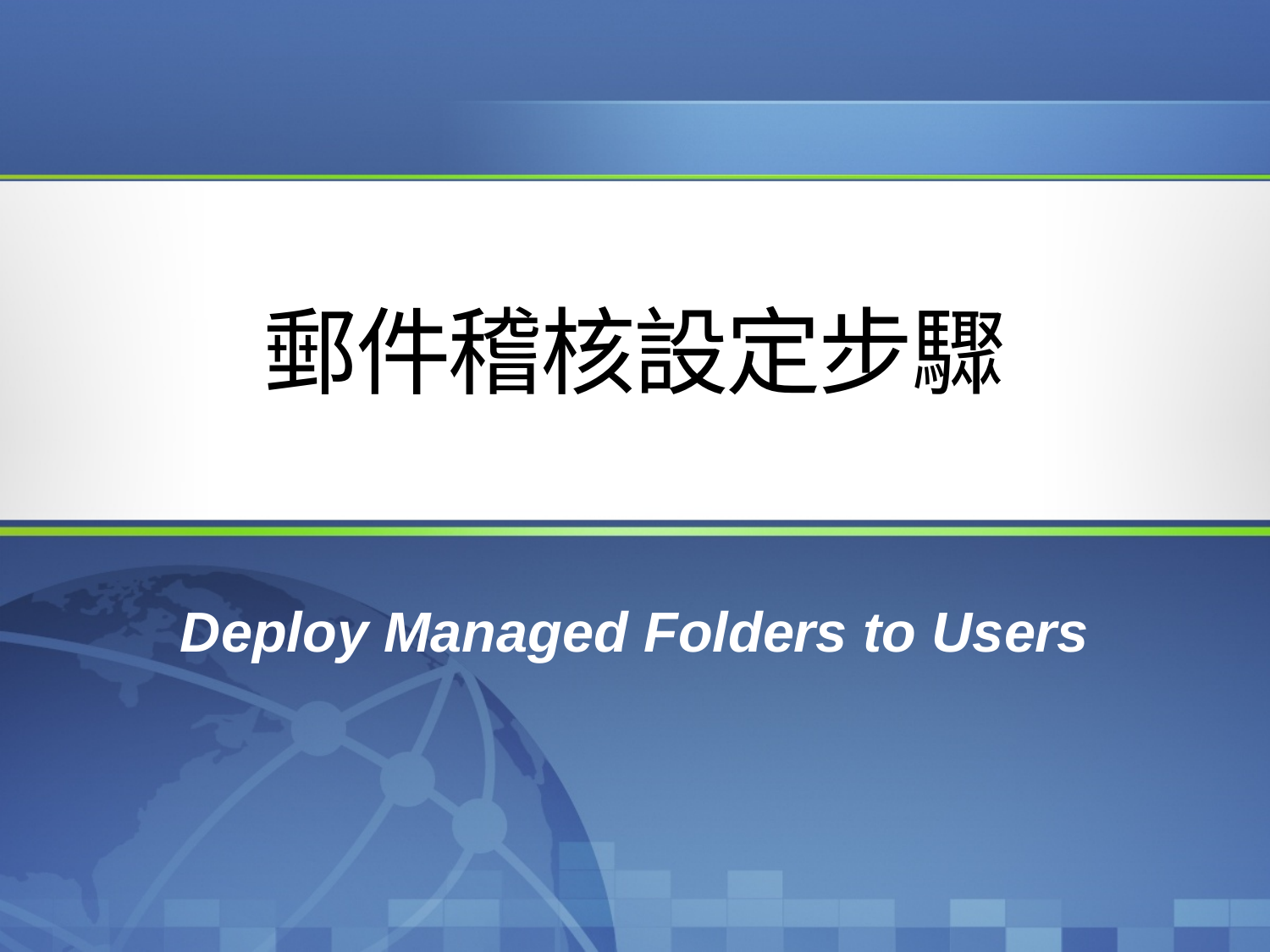

# 郵件稽核設定步驟
Deploy Managed Folders to Users